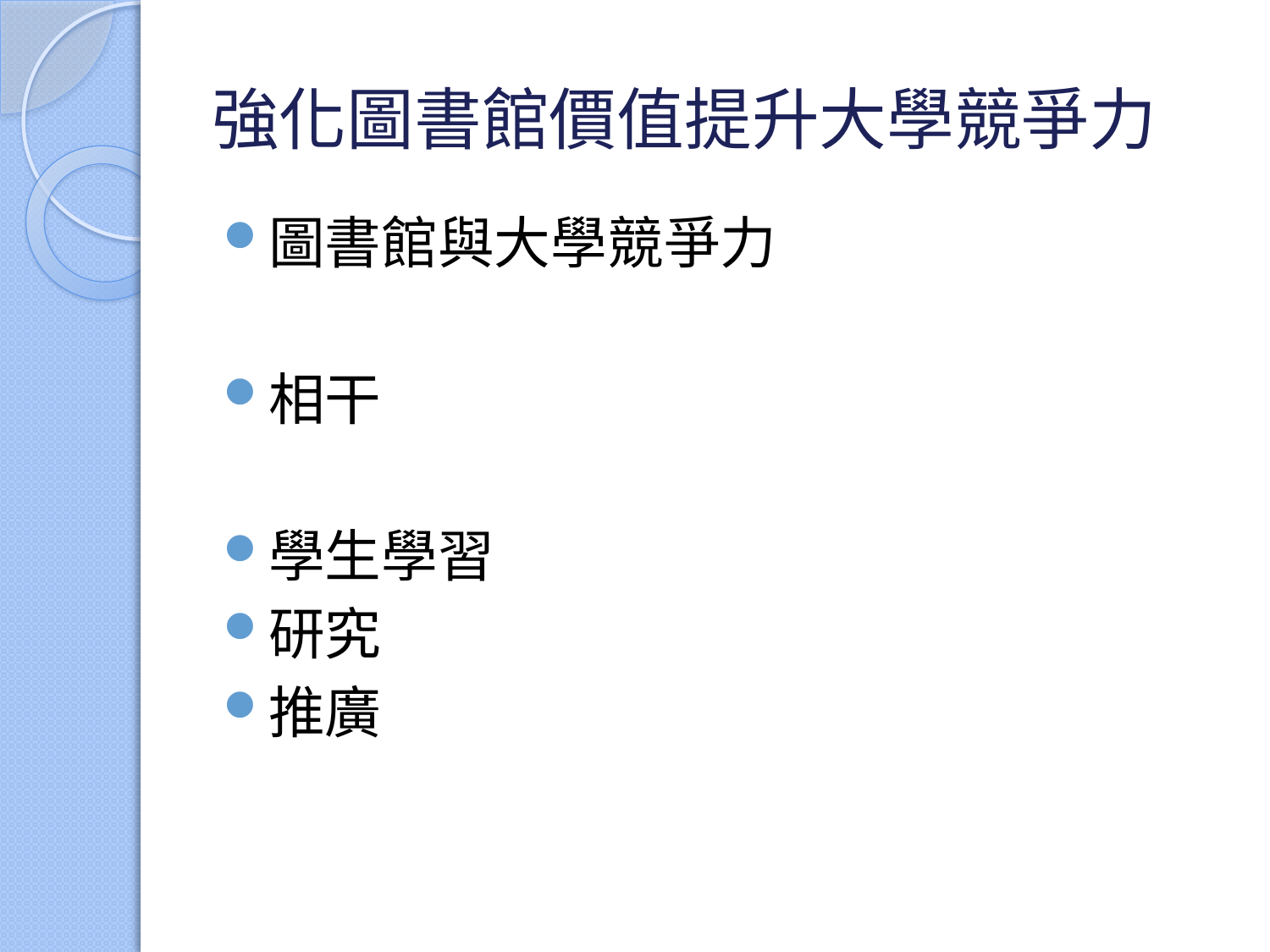

# 強化圖書館價值提升大學競爭力
圖書館與大學競爭力

相干

學生學習
研究
推廣